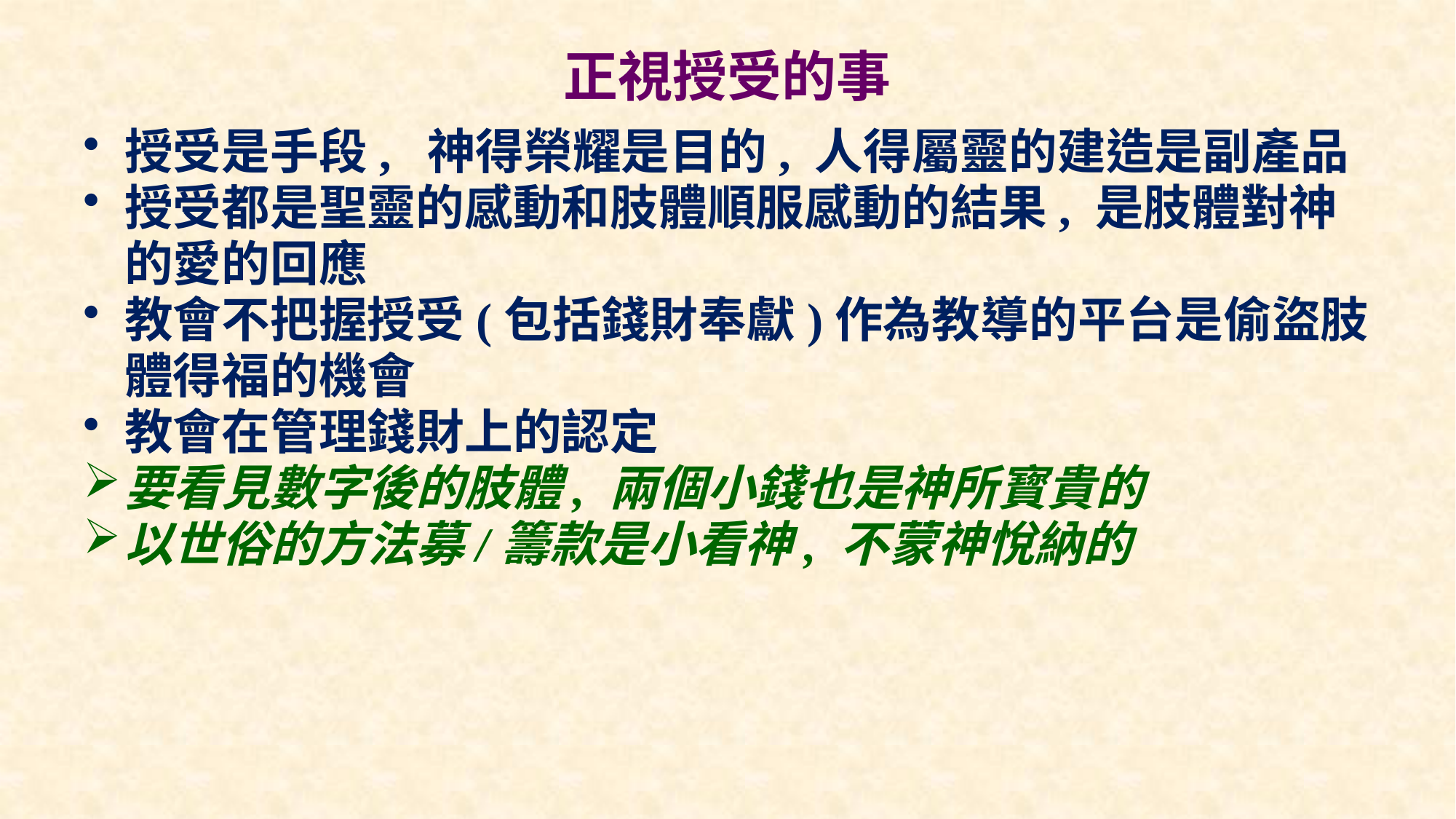

# 正視授受的事
授受是手段,  神得榮耀是目的, 人得屬靈的建造是副產品
授受都是聖靈的感動和肢體順服感動的結果, 是肢體對神的愛的回應
教會不把握授受(包括錢財奉獻)作為教導的平台是偷盜肢體得福的機會
教會在管理錢財上的認定
要看見數字後的肢體, 兩個小錢也是神所寳貴的
以世俗的方法募/籌款是小看神, 不蒙神悅納的